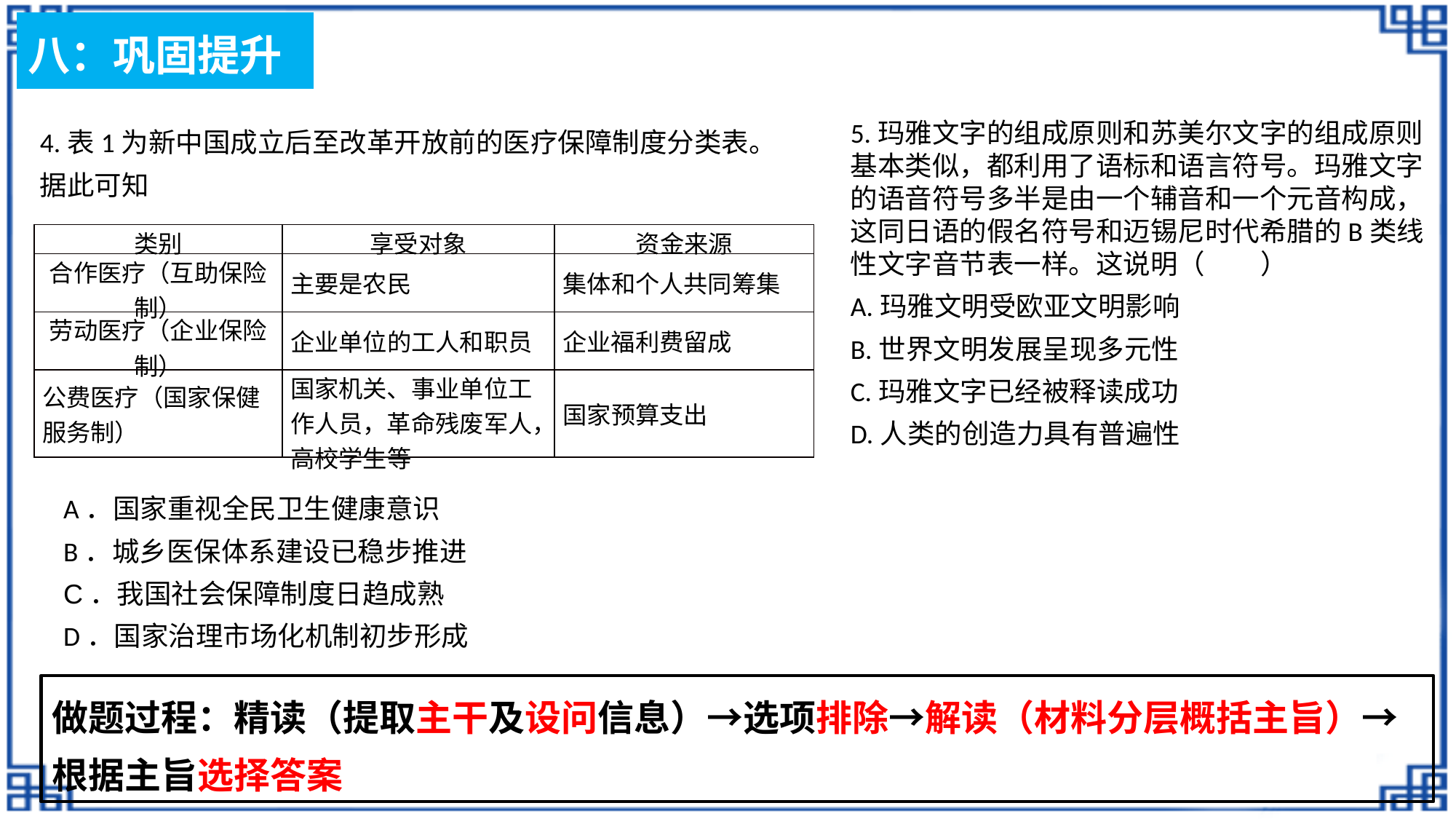

八：巩固提升
4.表1为新中国成立后至改革开放前的医疗保障制度分类表。据此可知
5.玛雅文字的组成原则和苏美尔文字的组成原则基本类似，都利用了语标和语言符号。玛雅文字的语音符号多半是由一个辅音和一个元音构成，这同日语的假名符号和迈锡尼时代希腊的B类线性文字音节表一样。这说明（         ）A.玛雅文明受欧亚文明影响
B.世界文明发展呈现多元性C.玛雅文字已经被释读成功
D.人类的创造力具有普遍性
| 类别 | 享受对象 | 资金来源 |
| --- | --- | --- |
| 合作医疗（互助保险制） | 主要是农民 | 集体和个人共同筹集 |
| 劳动医疗（企业保险制） | 企业单位的工人和职员 | 企业福利费留成 |
| 公费医疗（国家保健服务制） | 国家机关、事业单位工作人员，革命残废军人，高校学生等 | 国家预算支出 |
A．国家重视全民卫生健康意识
B．城乡医保体系建设已稳步推进C．我国社会保障制度日趋成熟
D．国家治理市场化机制初步形成
做题过程：精读（提取主干及设问信息）→选项排除→解读（材料分层概括主旨）→根据主旨选择答案